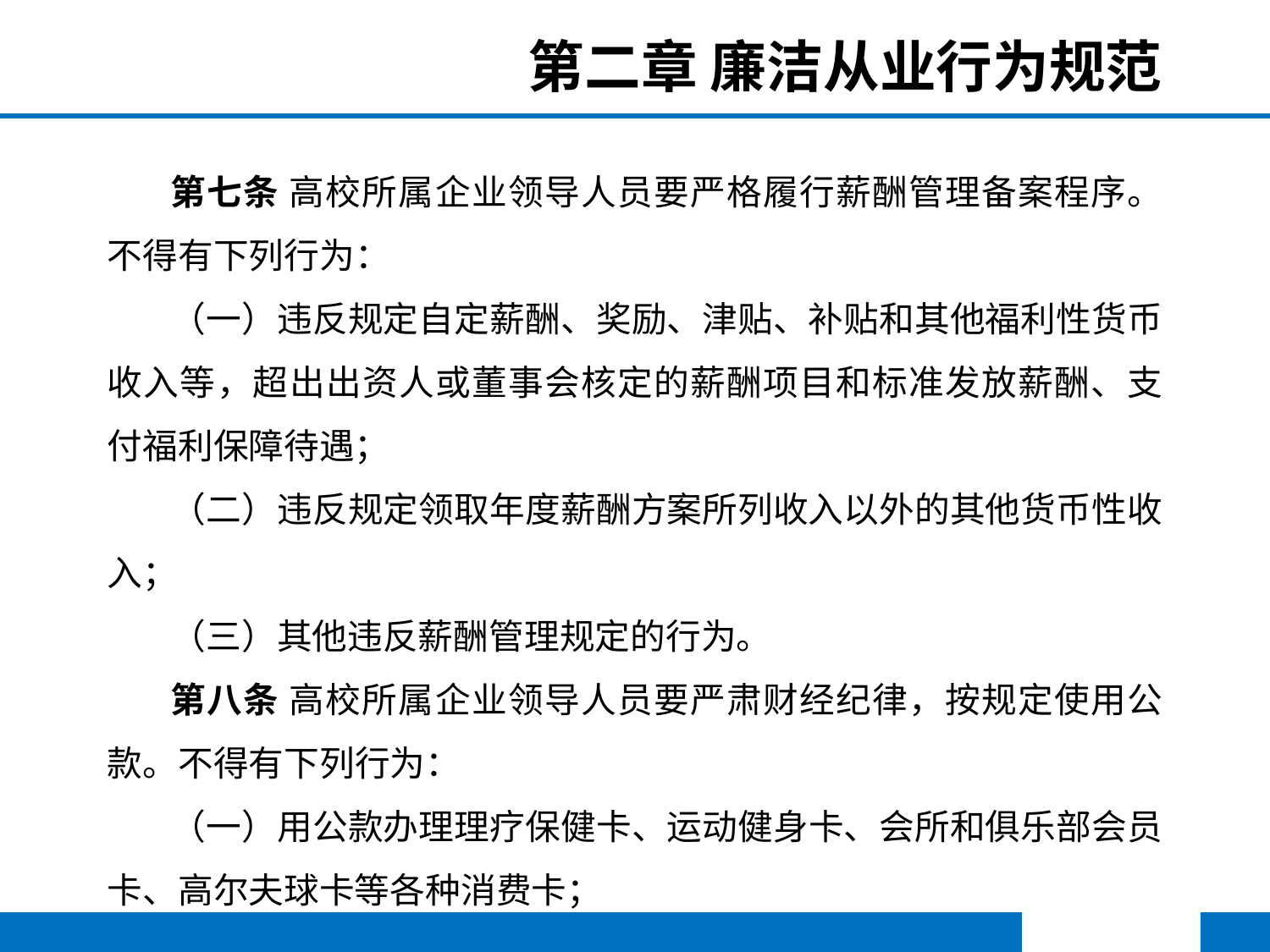

第二章 廉洁从业行为规范
第七条 高校所属企业领导人员要严格履行薪酬管理备案程序。不得有下列行为：
（一）违反规定自定薪酬、奖励、津贴、补贴和其他福利性货币收入等，超出出资人或董事会核定的薪酬项目和标准发放薪酬、支付福利保障待遇；
（二）违反规定领取年度薪酬方案所列收入以外的其他货币性收入；
（三）其他违反薪酬管理规定的行为。
第八条 高校所属企业领导人员要严肃财经纪律，按规定使用公款。不得有下列行为：
（一）用公款办理理疗保健卡、运动健身卡、会所和俱乐部会员卡、高尔夫球卡等各种消费卡；